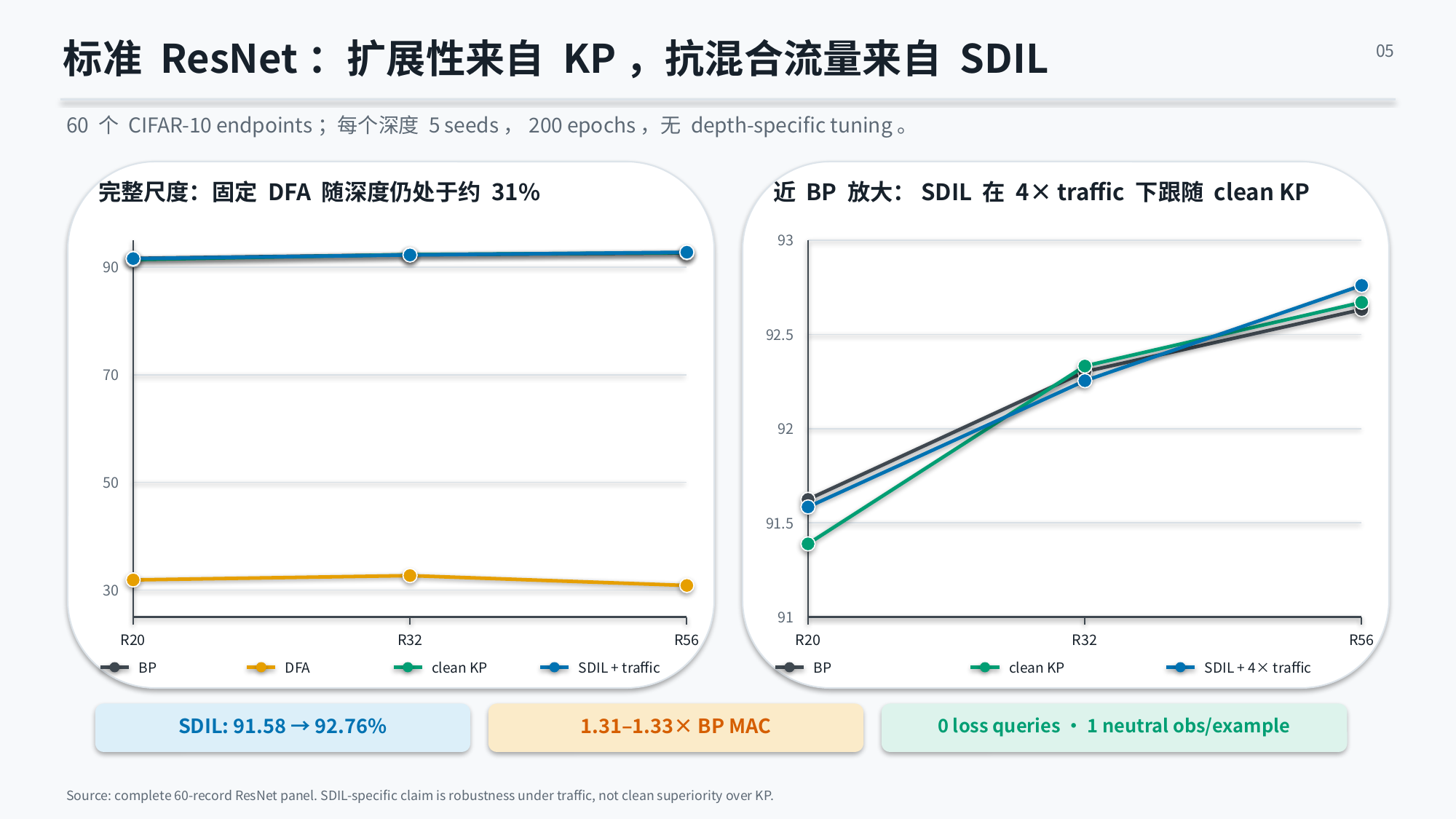

标准 ResNet：扩展性来自 KP，抗混合流量来自 SDIL
05
60 个 CIFAR-10 endpoints；每个深度 5 seeds，200 epochs，无 depth-specific tuning。

完整尺度：固定 DFA 随深度仍处于约 31%
近 BP 放大：SDIL 在 4× traffic 下跟随 clean KP
93

90

92.5

70

92
50

91.5

30

91
R20
R32
R56
R20
R32
R56
BP
DFA
clean KP
SDIL + traffic
BP
clean KP
SDIL + 4× traffic

SDIL: 91.58 → 92.76%
1.31–1.33× BP MAC
0 loss queries · 1 neutral obs/example
Source: complete 60-record ResNet panel. SDIL-specific claim is robustness under traffic, not clean superiority over KP.